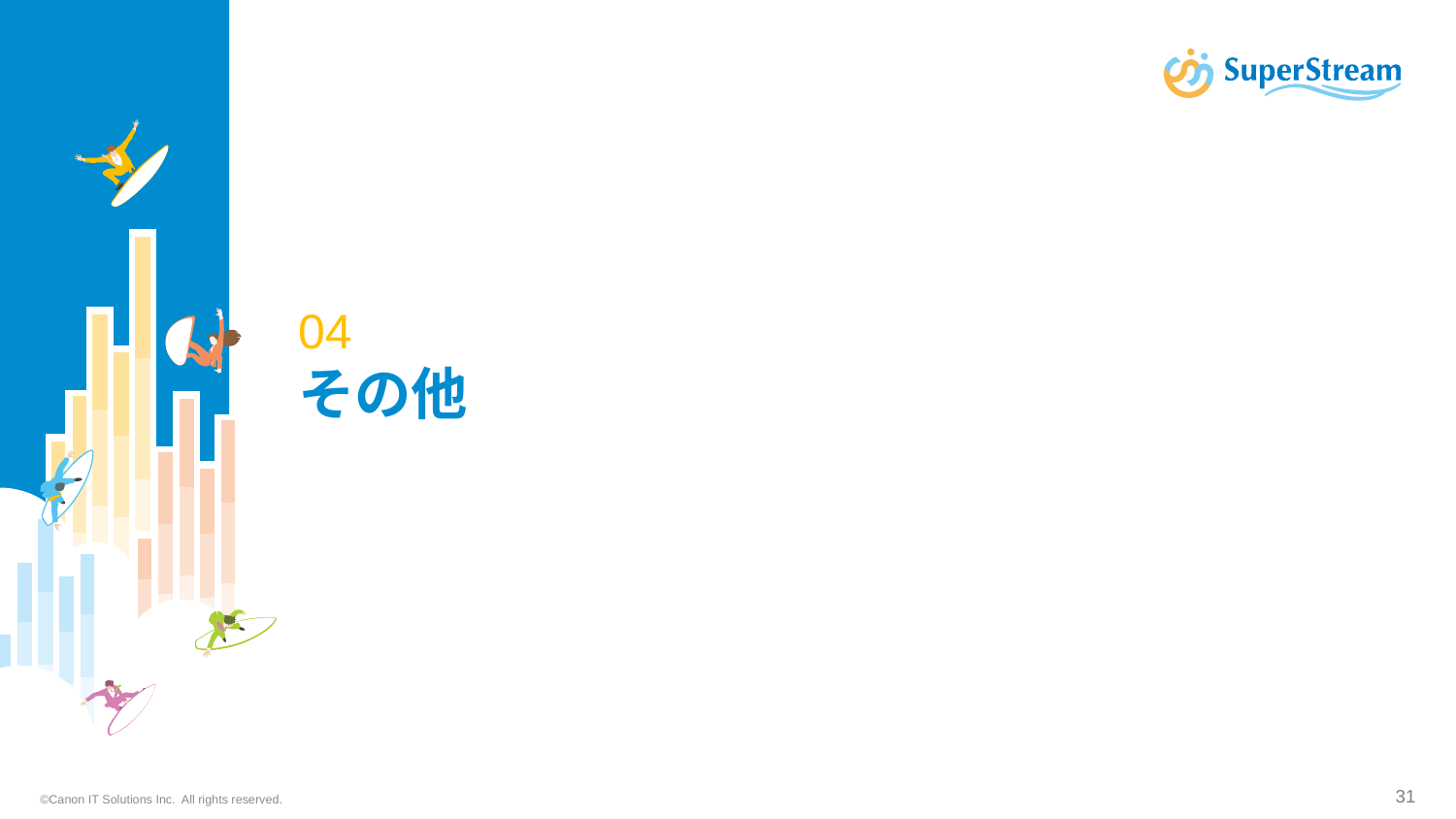

# 04 その他
©Canon IT Solutions Inc.  All rights reserved.
31